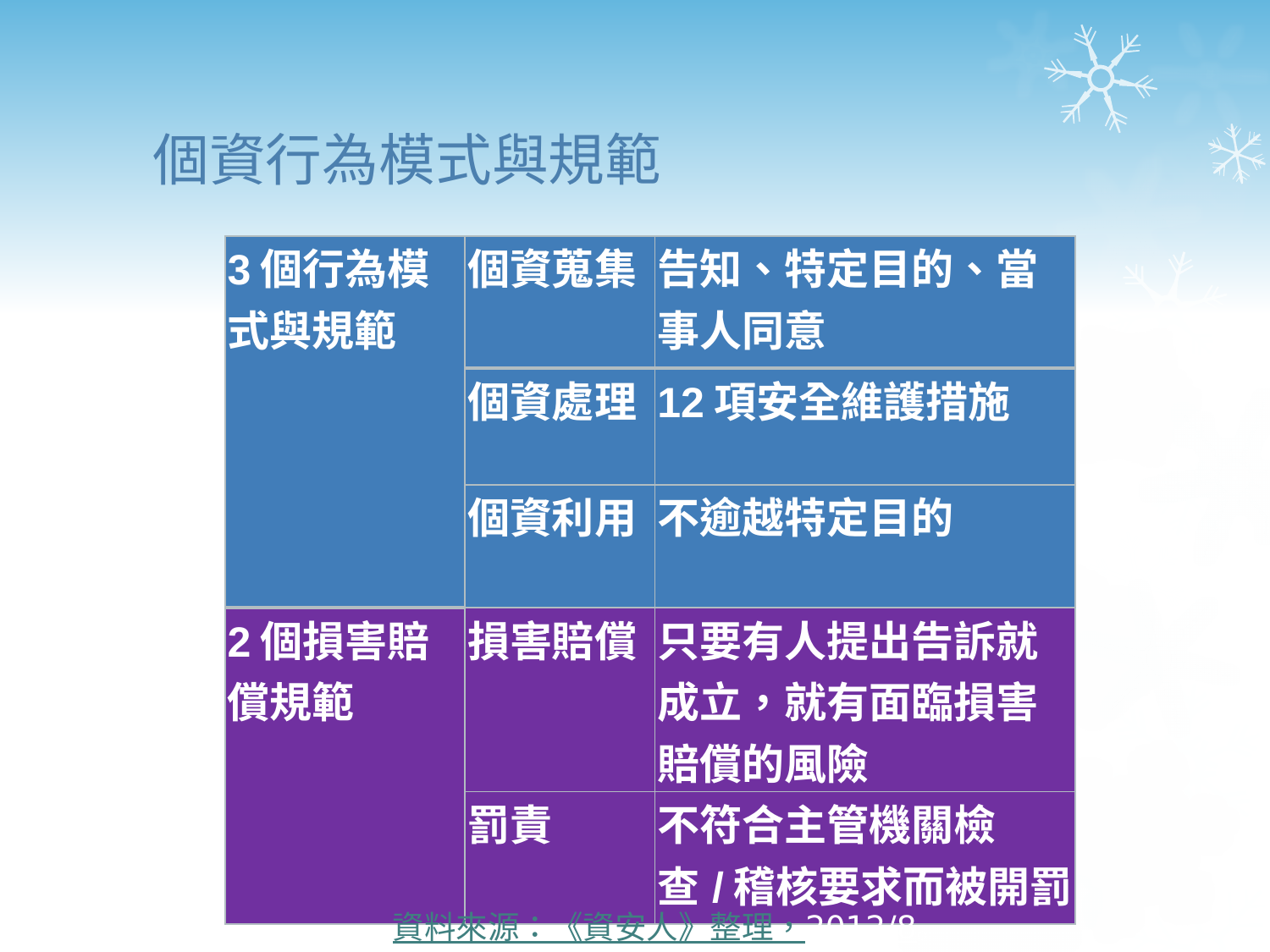

# 個資行為模式與規範
| 3個行為模式與規範 | 個資蒐集 | 告知、特定目的、當事人同意 |
| --- | --- | --- |
|  | 個資處理 | 12項安全維護措施 |
|  | 個資利用 | 不逾越特定目的 |
| 2個損害賠償規範 | 損害賠償 | 只要有人提出告訴就成立，就有面臨損害賠償的風險 |
|  | 罰責 | 不符合主管機關檢查/稽核要求而被開罰 |
資料來源：《資安人》整理，2012/8。